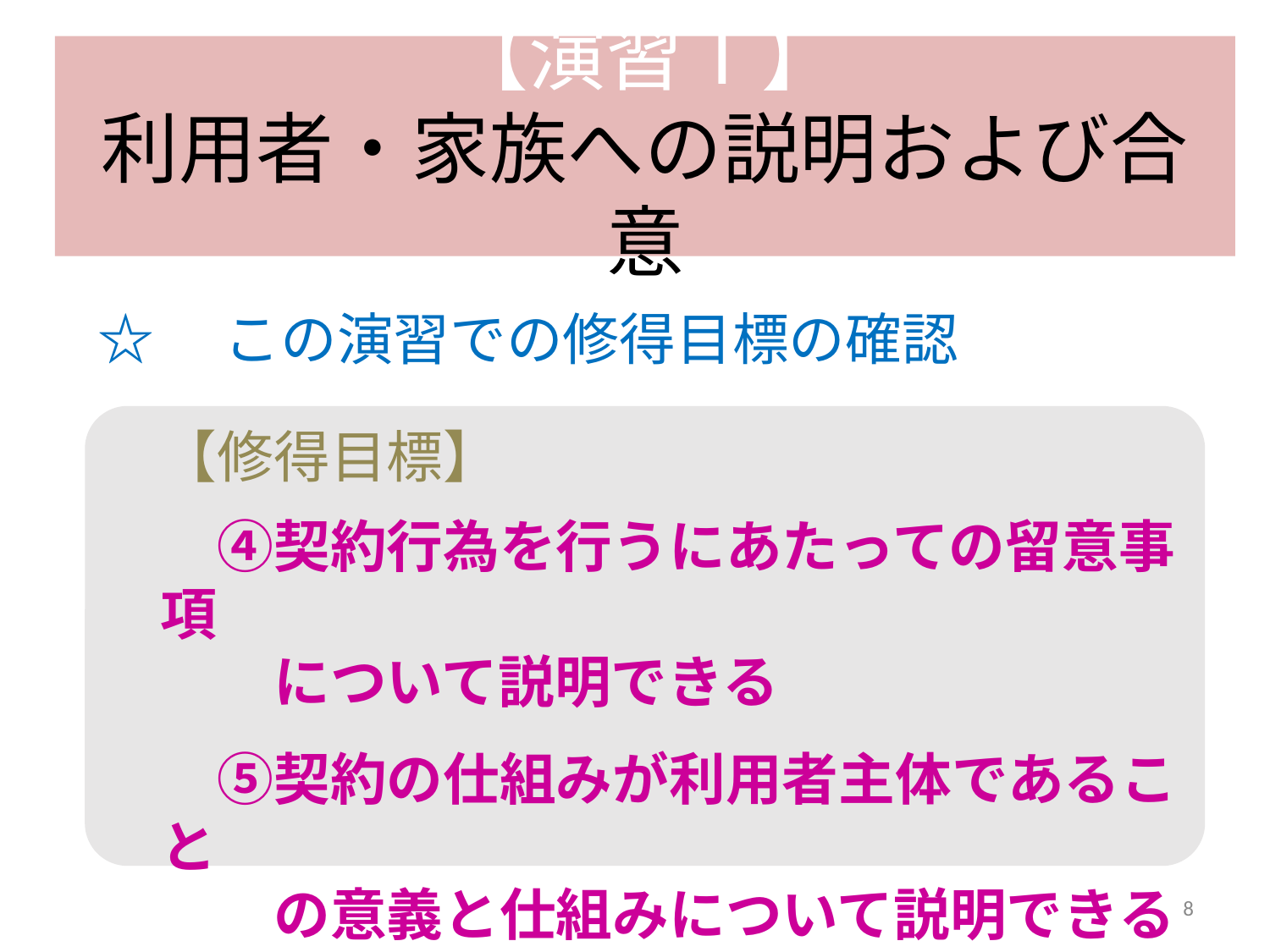

【演習Ⅰ】
利用者・家族への説明および合意
☆　この演習での修得目標の確認
【修得目標】

　④契約行為を行うにあたっての留意事項
　　について説明できる

　⑤契約の仕組みが利用者主体であること
　　の意義と仕組みについて説明できる

8